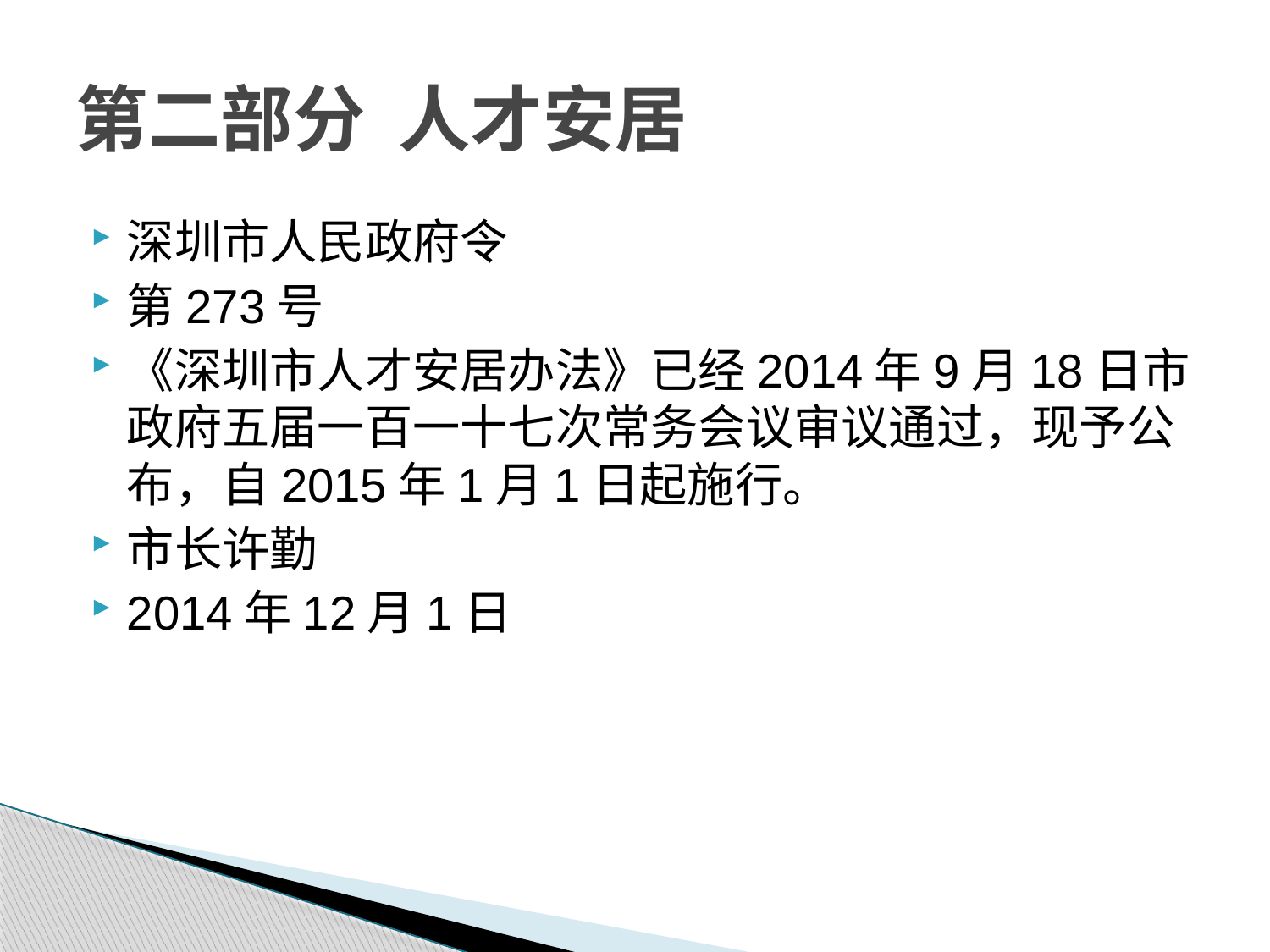

# 第二部分  人才安居
深圳市人民政府令
第273号
《深圳市人才安居办法》已经2014年9月18日市政府五届一百一十七次常务会议审议通过，现予公布，自2015年1月1日起施行。
市长许勤
2014年12月1日